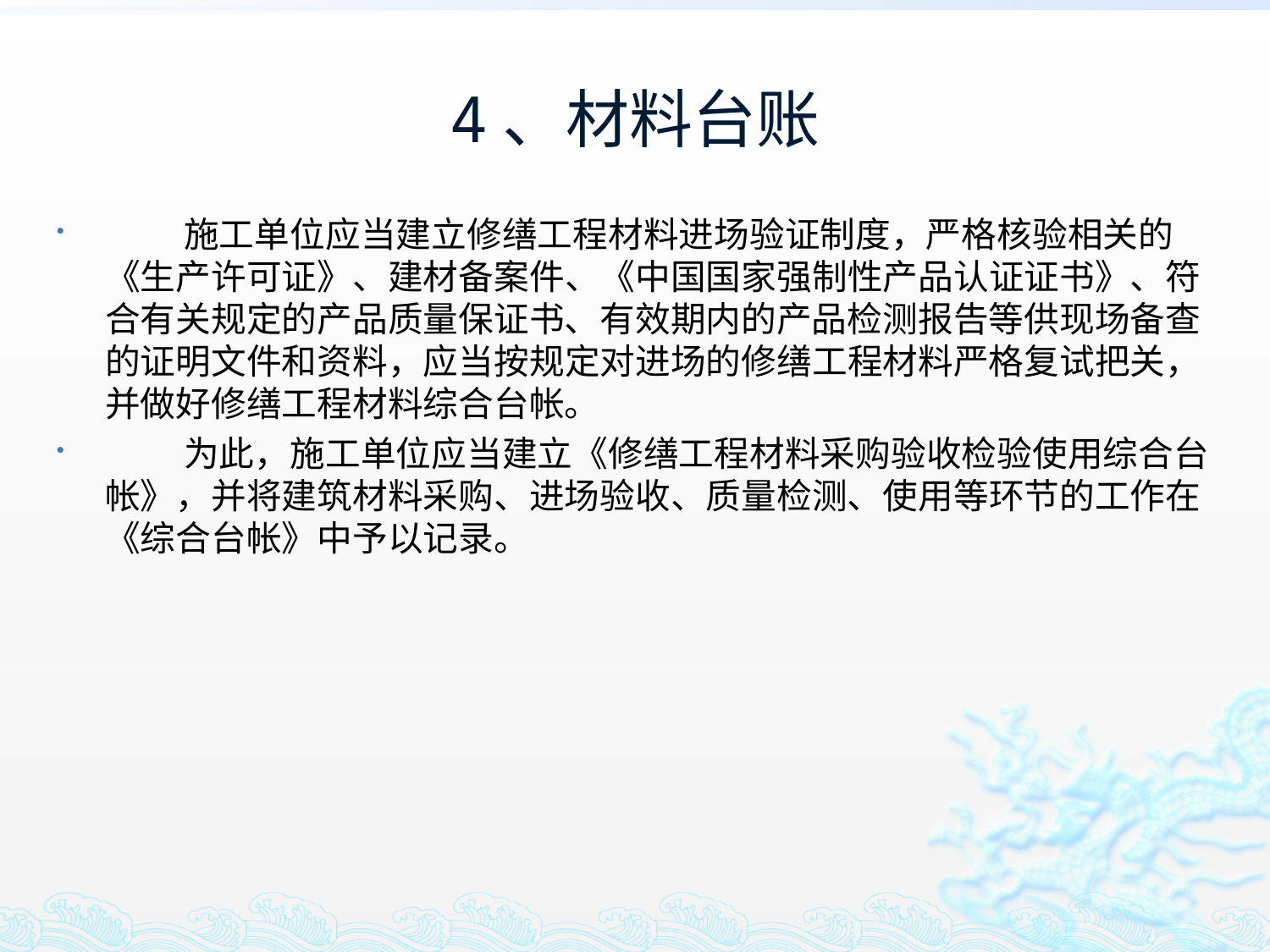

4、材料台账
         施工单位应当建立修缮工程材料进场验证制度，严格核验相关的《生产许可证》、建材备案件、《中国国家强制性产品认证证书》、符合有关规定的产品质量保证书、有效期内的产品检测报告等供现场备查的证明文件和资料，应当按规定对进场的修缮工程材料严格复试把关，并做好修缮工程材料综合台帐。
         为此，施工单位应当建立《修缮工程材料采购验收检验使用综合台帐》，并将建筑材料采购、进场验收、质量检测、使用等环节的工作在《综合台帐》中予以记录。